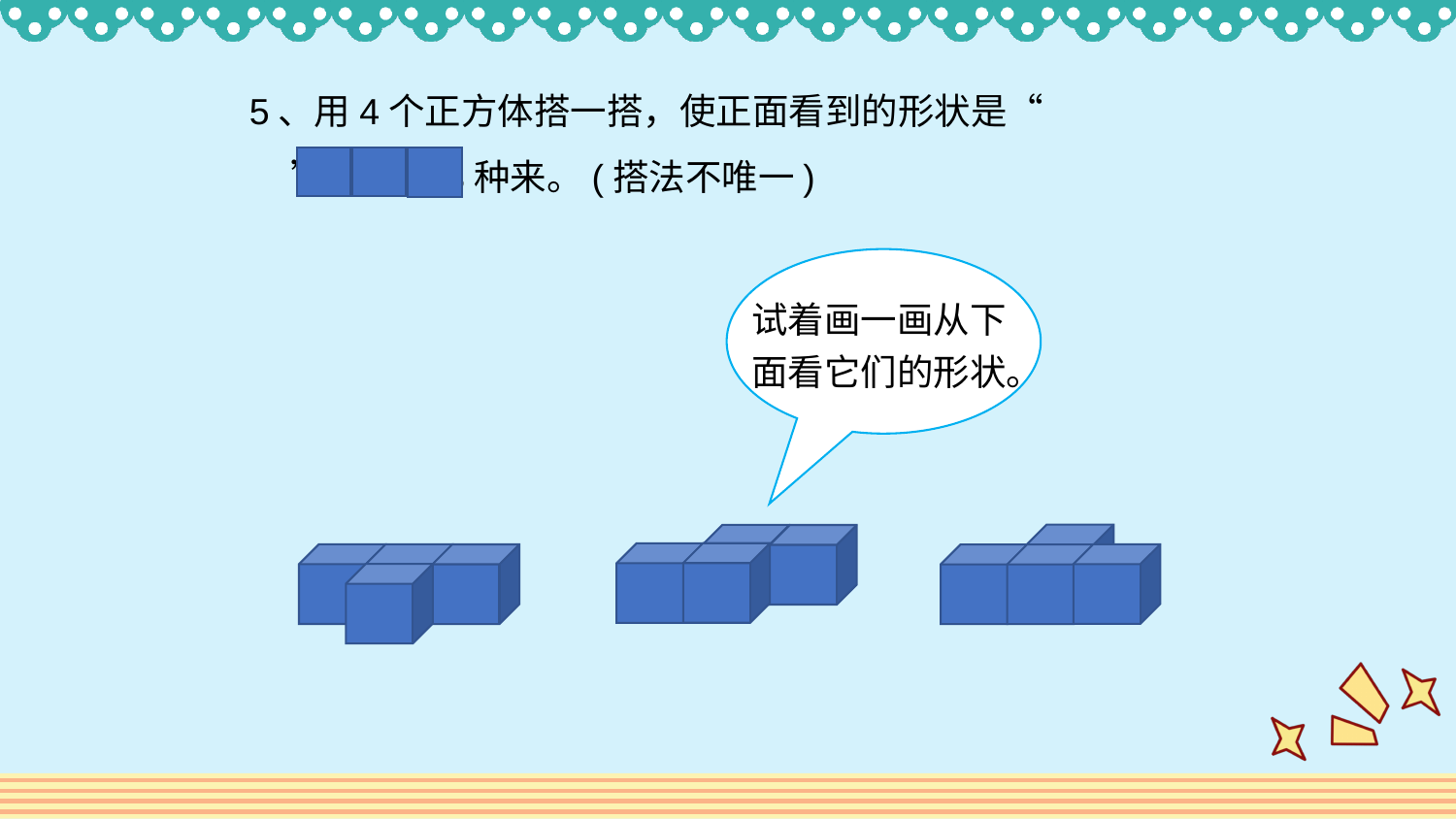

5、用4个正方体搭一搭，使正面看到的形状是“          ”，搭出3种来。(搭法不唯一)

试着画一画从下面看它们的形状。